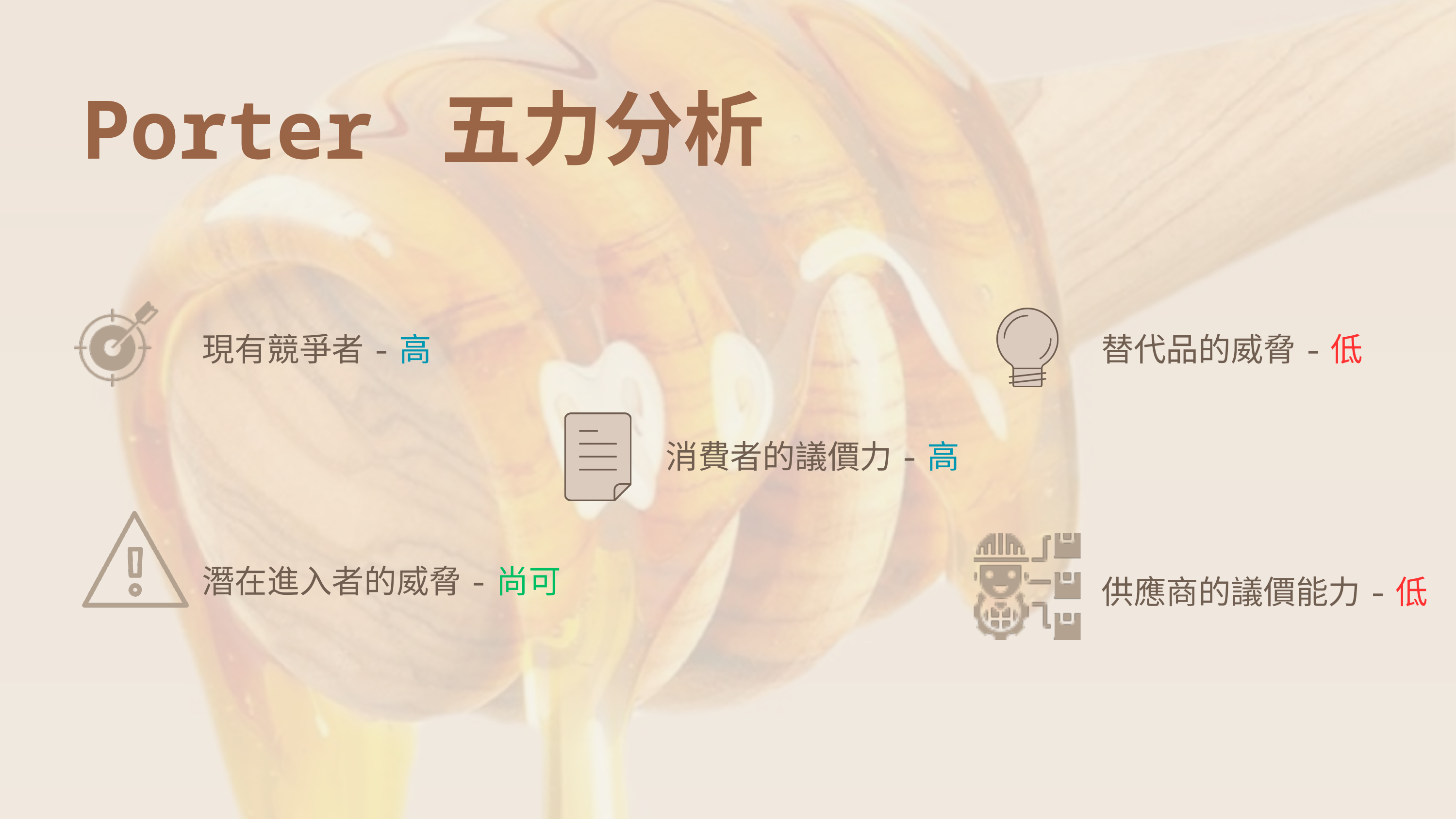

Porter 五力分析

現有競爭者-高

替代品的威脅-低

消費者的議價力-高

潛在進入者的威脅-尚可

供應商的議價能力-低